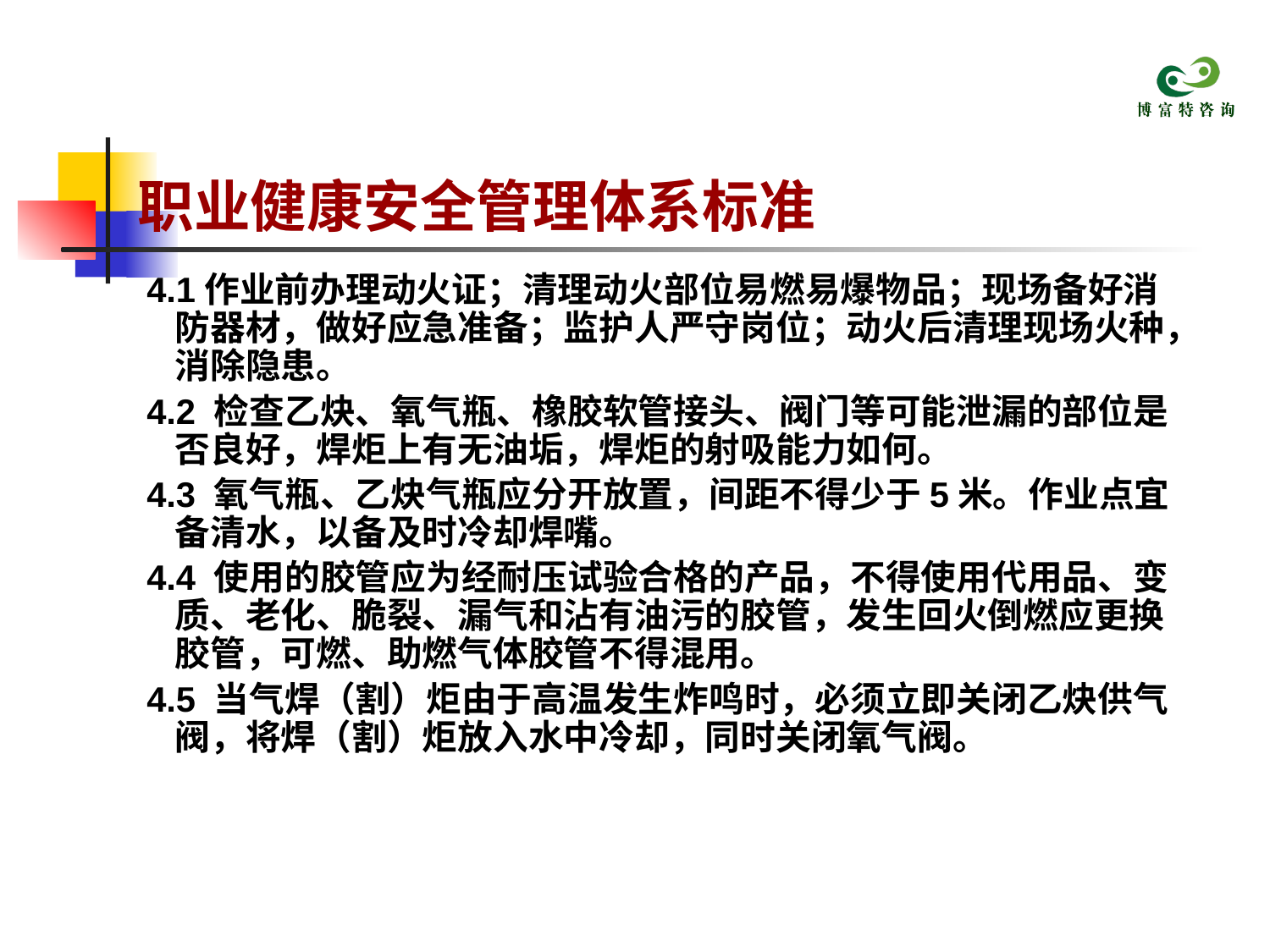

# 职业健康安全管理体系标准
  4.1作业前办理动火证；清理动火部位易燃易爆物品；现场备好消防器材，做好应急准备；监护人严守岗位；动火后清理现场火种，消除隐患。
  4.2 检查乙炔、氧气瓶、橡胶软管接头、阀门等可能泄漏的部位是否良好，焊炬上有无油垢，焊炬的射吸能力如何。
  4.3 氧气瓶、乙炔气瓶应分开放置，间距不得少于5米。作业点宜备清水，以备及时冷却焊嘴。
  4.4 使用的胶管应为经耐压试验合格的产品，不得使用代用品、变质、老化、脆裂、漏气和沾有油污的胶管，发生回火倒燃应更换胶管，可燃、助燃气体胶管不得混用。
  4.5 当气焊（割）炬由于高温发生炸鸣时，必须立即关闭乙炔供气阀，将焊（割）炬放入水中冷却，同时关闭氧气阀。

95